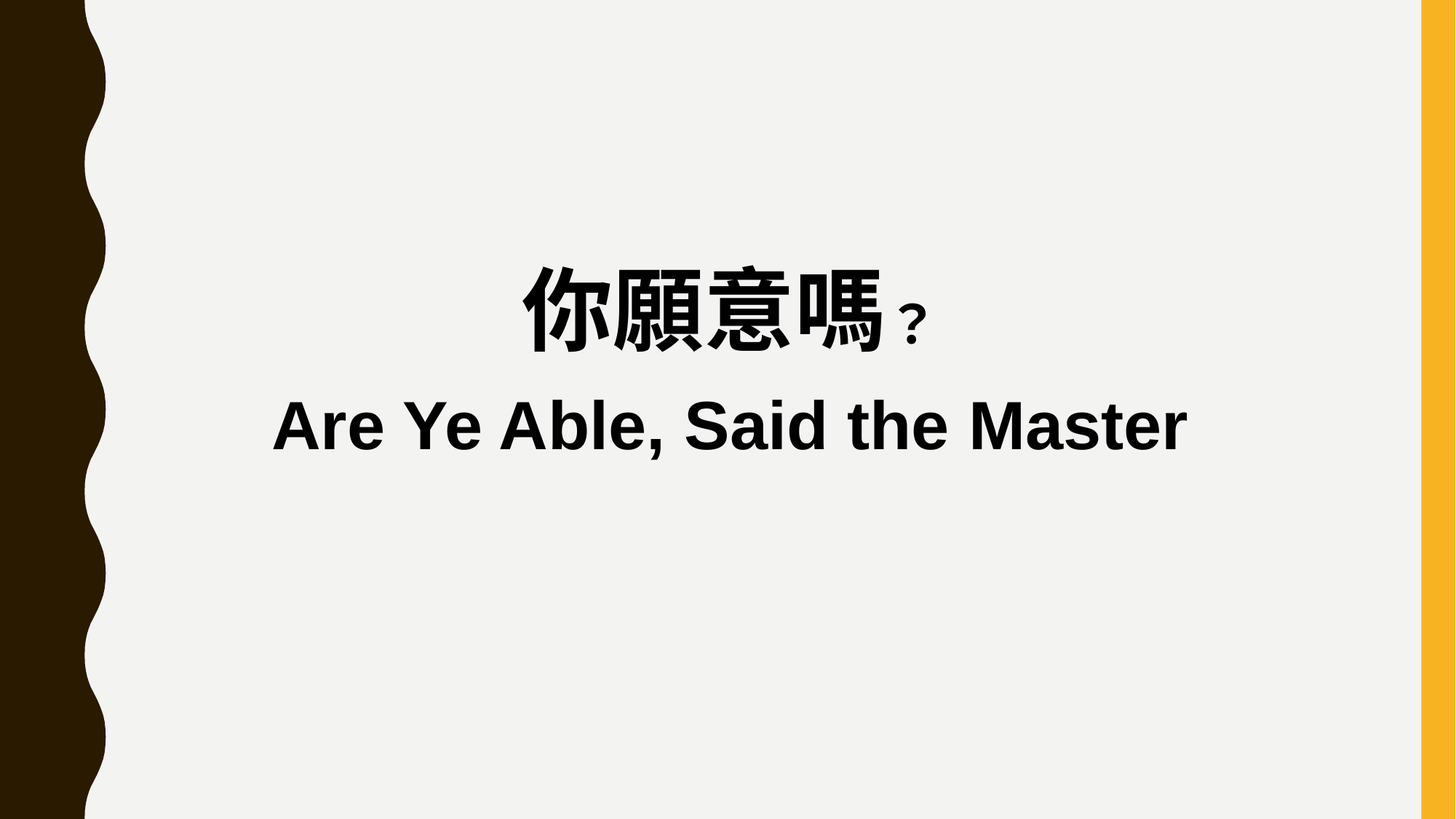

你願意嗎？
Are Ye Able, Said the Master